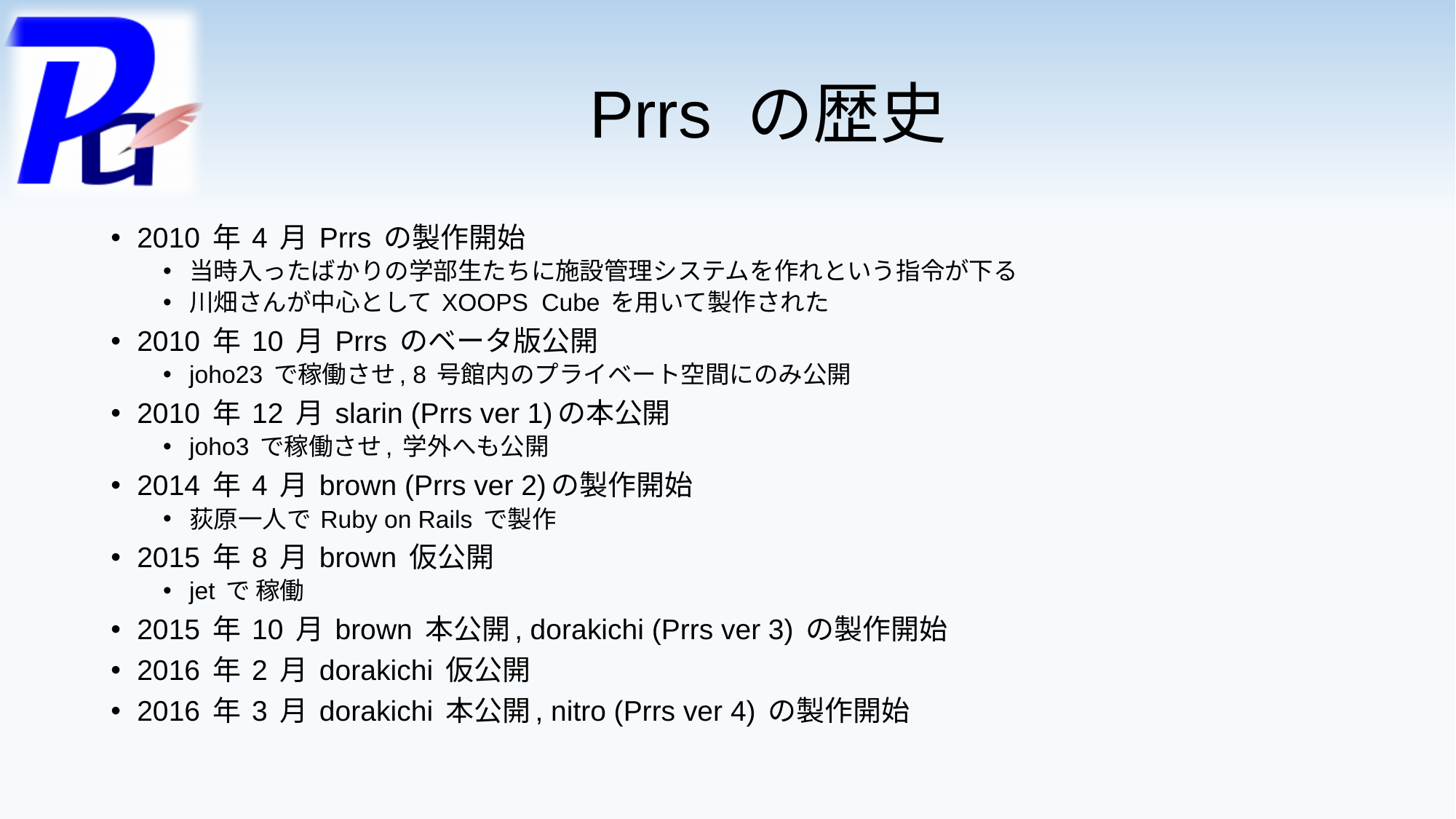

# Prrs の歴史
2010 年 4 月 Prrs の製作開始
当時入ったばかりの学部生たちに施設管理システムを作れという指令が下る
川畑さんが中心として XOOPS  Cube を用いて製作された
2010 年 10 月 Prrs のベータ版公開
joho23 で稼働させ, 8 号館内のプライベート空間にのみ公開
2010 年 12 月 slarin (Prrs ver 1)の本公開
joho3 で稼働させ, 学外へも公開
2014 年 4 月 brown (Prrs ver 2)の製作開始
荻原一人で Ruby on Rails で製作
2015 年 8 月 brown 仮公開
jet で 稼働
2015 年 10 月 brown 本公開, dorakichi (Prrs ver 3) の製作開始
2016 年 2 月 dorakichi 仮公開
2016 年 3 月 dorakichi 本公開, nitro (Prrs ver 4) の製作開始